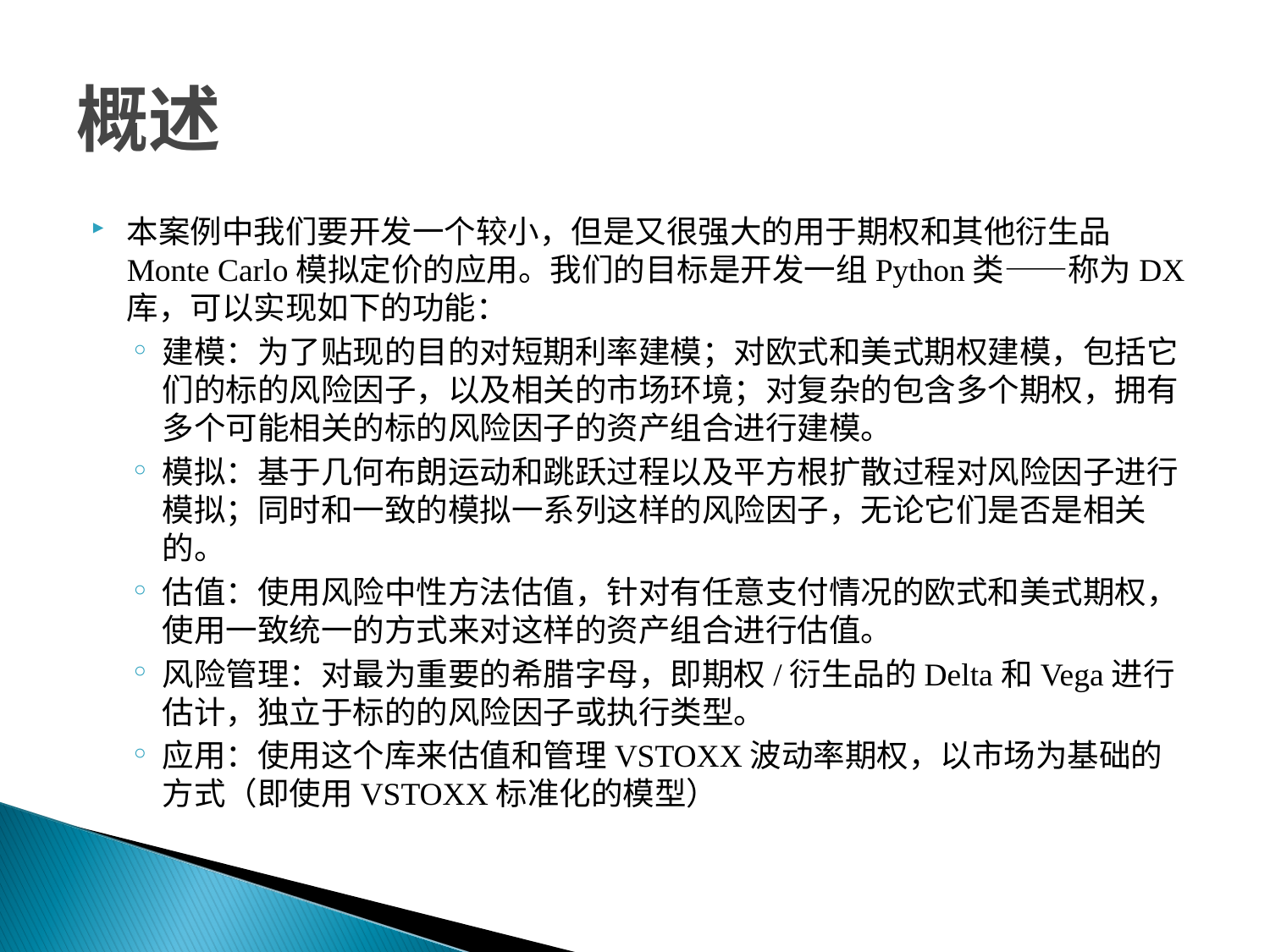

# 概述
本案例中我们要开发一个较小，但是又很强大的用于期权和其他衍生品Monte Carlo模拟定价的应用。我们的目标是开发一组Python类——称为DX库，可以实现如下的功能：
建模：为了贴现的目的对短期利率建模；对欧式和美式期权建模，包括它们的标的风险因子，以及相关的市场环境；对复杂的包含多个期权，拥有多个可能相关的标的风险因子的资产组合进行建模。
模拟：基于几何布朗运动和跳跃过程以及平方根扩散过程对风险因子进行模拟；同时和一致的模拟一系列这样的风险因子，无论它们是否是相关的。
估值：使用风险中性方法估值，针对有任意支付情况的欧式和美式期权，使用一致统一的方式来对这样的资产组合进行估值。
风险管理：对最为重要的希腊字母，即期权/衍生品的Delta和Vega进行估计，独立于标的的风险因子或执行类型。
应用：使用这个库来估值和管理VSTOXX波动率期权，以市场为基础的方式（即使用VSTOXX标准化的模型）